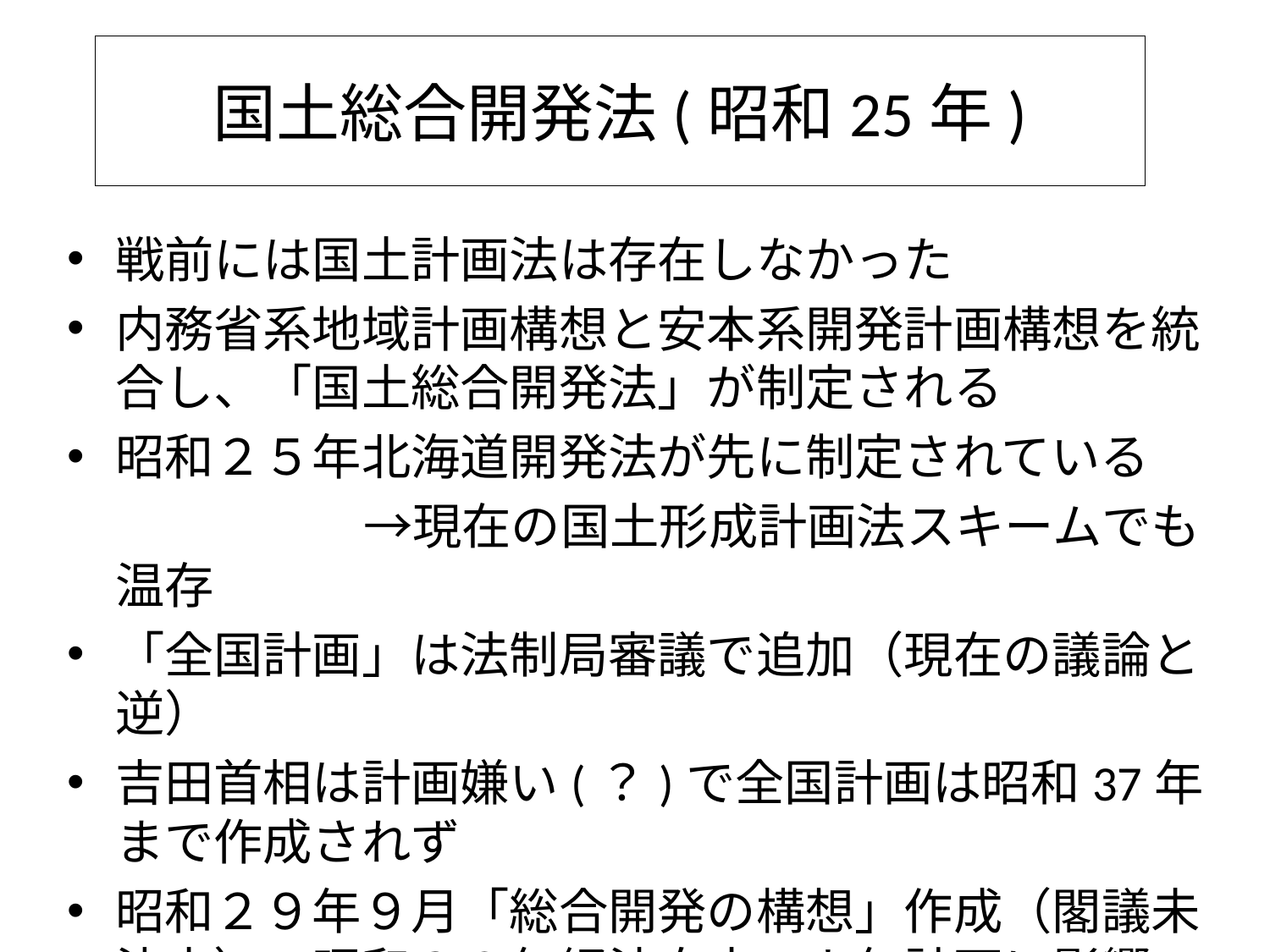

# 国土総合開発法(昭和25年)
戦前には国土計画法は存在しなかった
内務省系地域計画構想と安本系開発計画構想を統合し、「国土総合開発法」が制定される
昭和２５年北海道開発法が先に制定されている
　　　　　　→現在の国土形成計画法スキームでも温存
「全国計画」は法制局審議で追加（現在の議論と逆）
吉田首相は計画嫌い(？)で全国計画は昭和37年まで作成されず
昭和２９年９月「総合開発の構想」作成（閣議未決定）　昭和３０年経済自立５カ年計画に影響